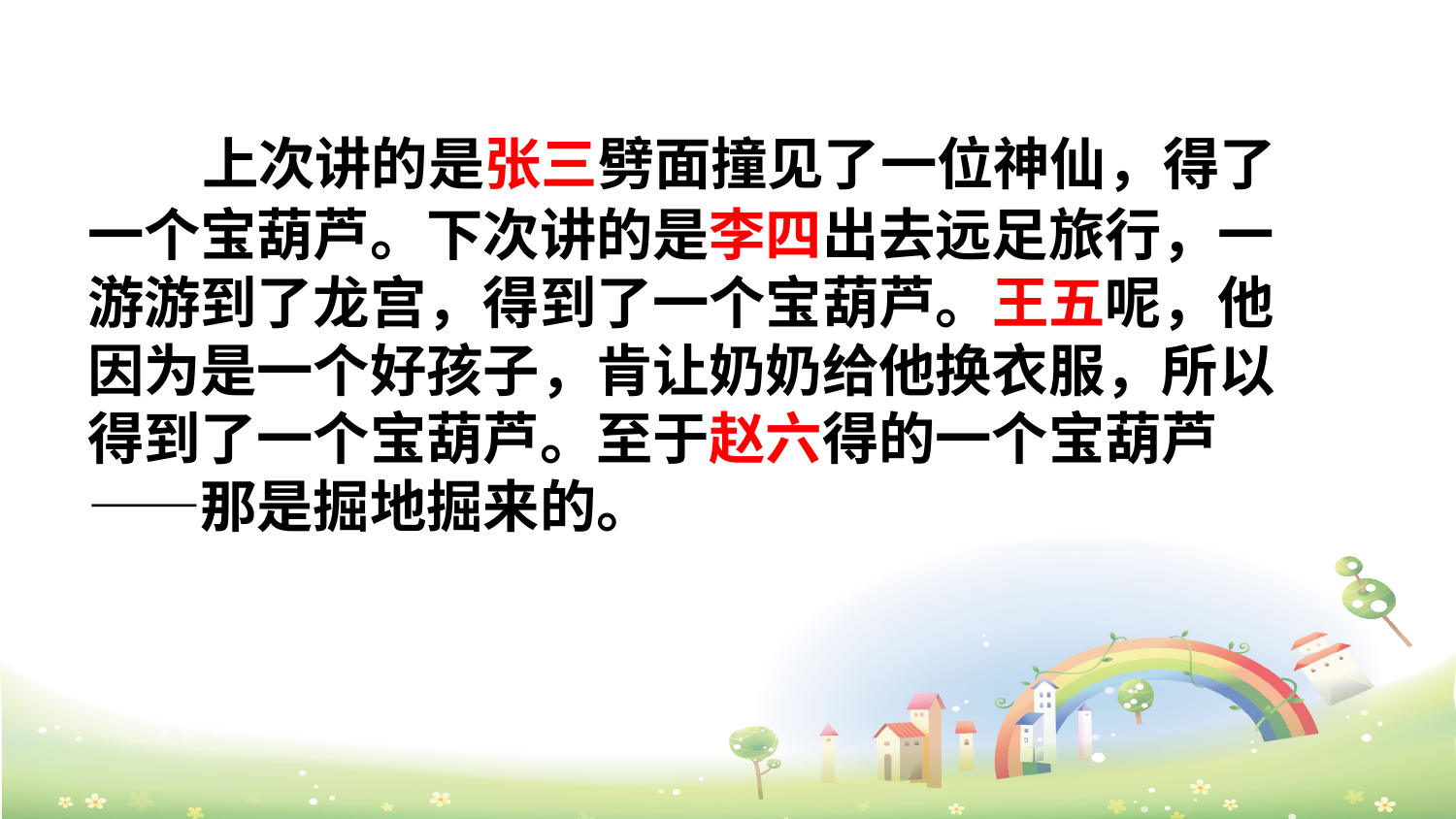

上次讲的是张三劈面撞见了一位神仙，得了一个宝葫芦。下次讲的是李四出去远足旅行，一游游到了龙宫，得到了一个宝葫芦。王五呢，他因为是一个好孩子，肯让奶奶给他换衣服，所以得到了一个宝葫芦。至于赵六得的一个宝葫芦——那是掘地掘来的。